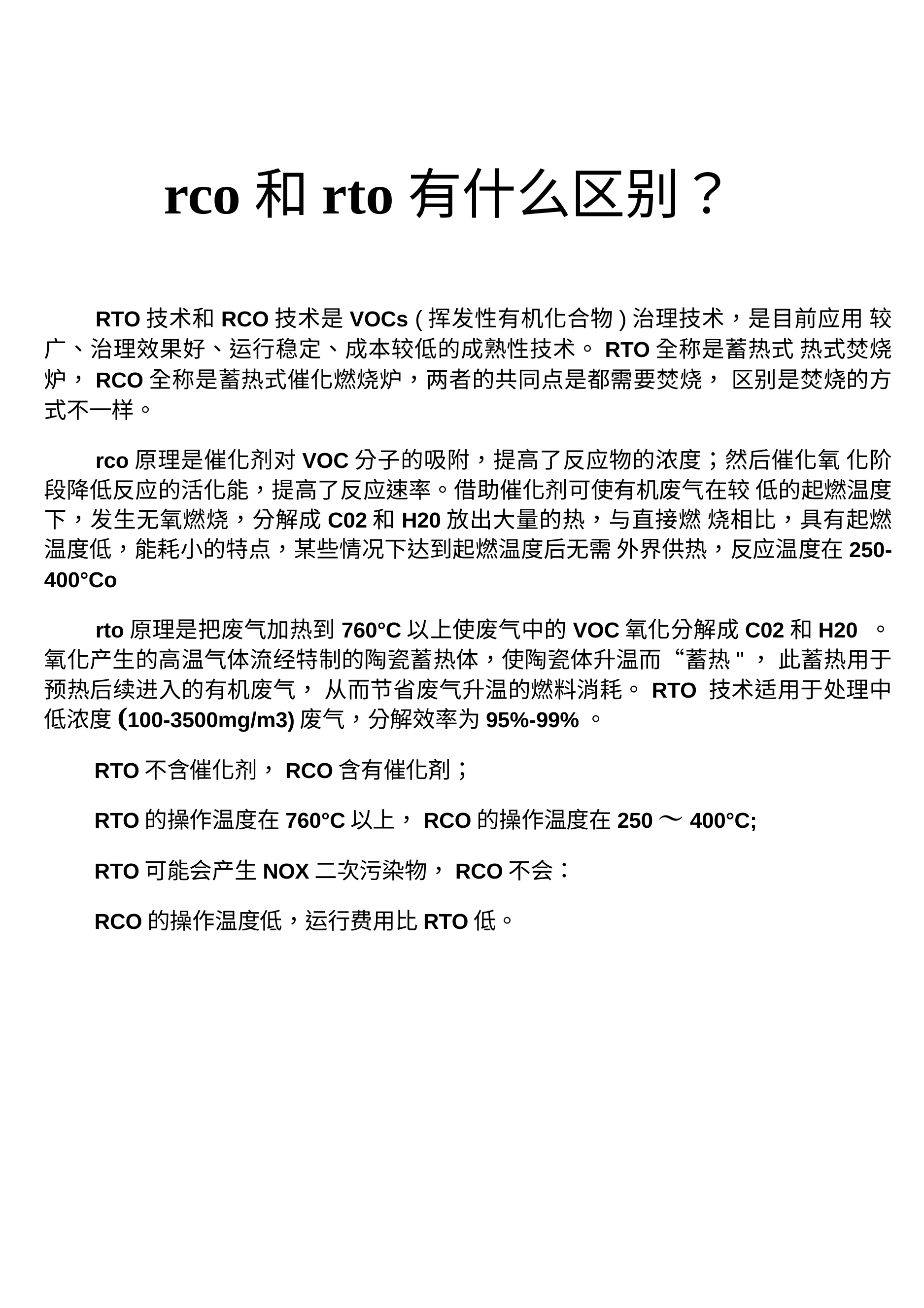

rco和rto有什么区别？
RTO技术和RCO技术是VOCs (挥发性有机化合物)治理技术，是目前应用 较广、治理效果好、运行稳定、成本较低的成熟性技术。RTO全称是蓄热式 热式焚烧炉，RCO全称是蓄热式催化燃烧炉，两者的共同点是都需要焚烧， 区别是焚烧的方式不一样。
rco原理是催化剂对VOC分子的吸附，提高了反应物的浓度；然后催化氧 化阶段降低反应的活化能，提高了反应速率。借助催化剂可使有机废气在较 低的起燃温度下，发生无氧燃烧，分解成C02和H20放出大量的热，与直接燃 烧相比，具有起燃温度低，能耗小的特点，某些情况下达到起燃温度后无需 外界供热，反应温度在250-400°Co
rto原理是把废气加热到760°C以上使废气中的VOC氧化分解成C02和H20 。氧化产生的高温气体流经特制的陶瓷蓄热体，使陶瓷体升温而“蓄热"， 此蓄热用于预热后续进入的有机废气， 从而节省废气升温的燃料消耗。RTO 技术适用于处理中低浓度(100-3500mg/m3)废气，分解效率为95%-99%。
RTO不含催化剂，RCO含有催化剤；
RTO的操作温度在760°C以上，RCO的操作温度在250〜400°C;
RTO可能会产生NOX二次污染物，RCO不会：
RCO的操作温度低，运行费用比RTO低。